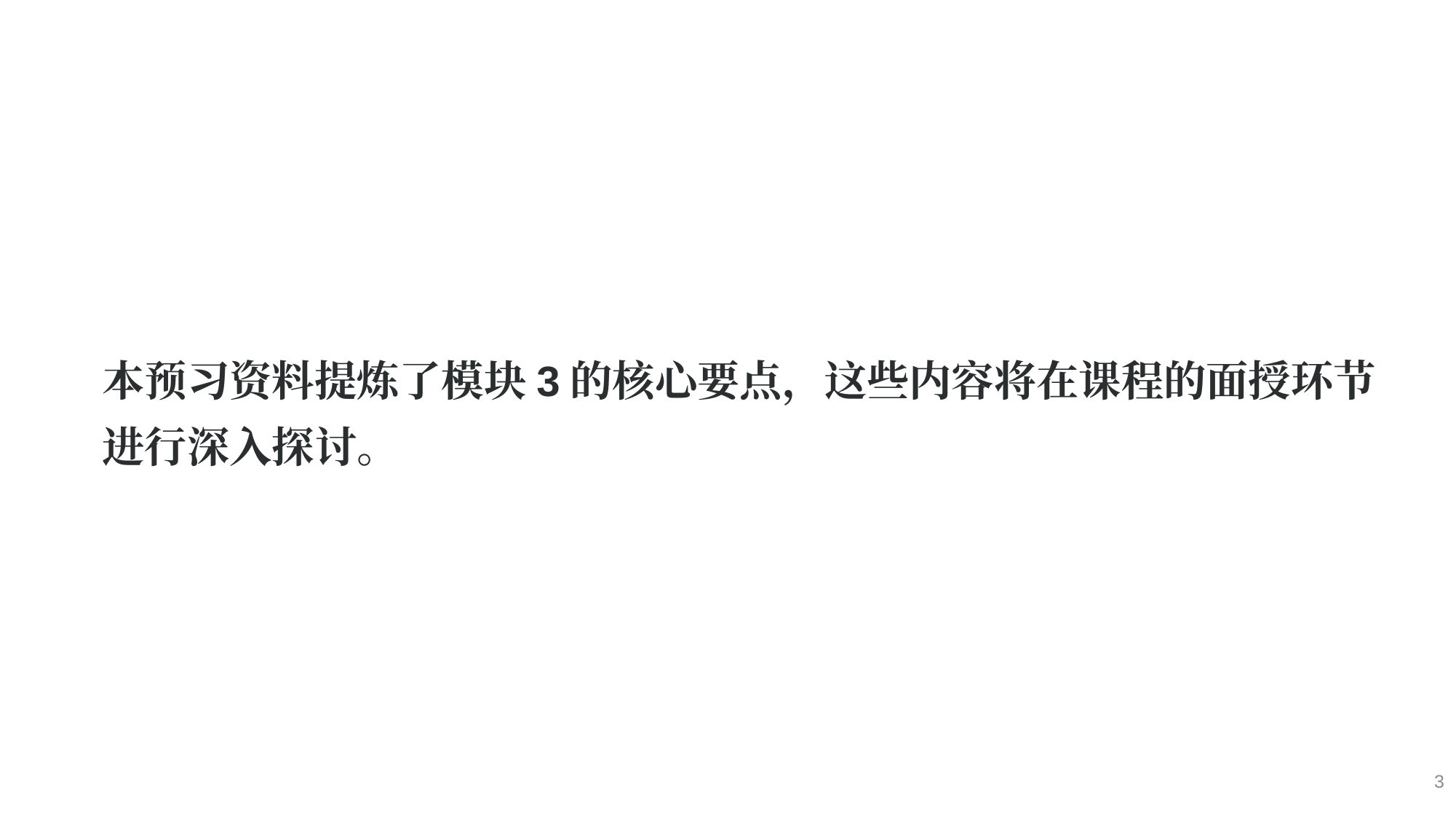

本预习资料提炼了模块3的核心要点，这些内容将在课程的面授环节进行深入探讨。
3